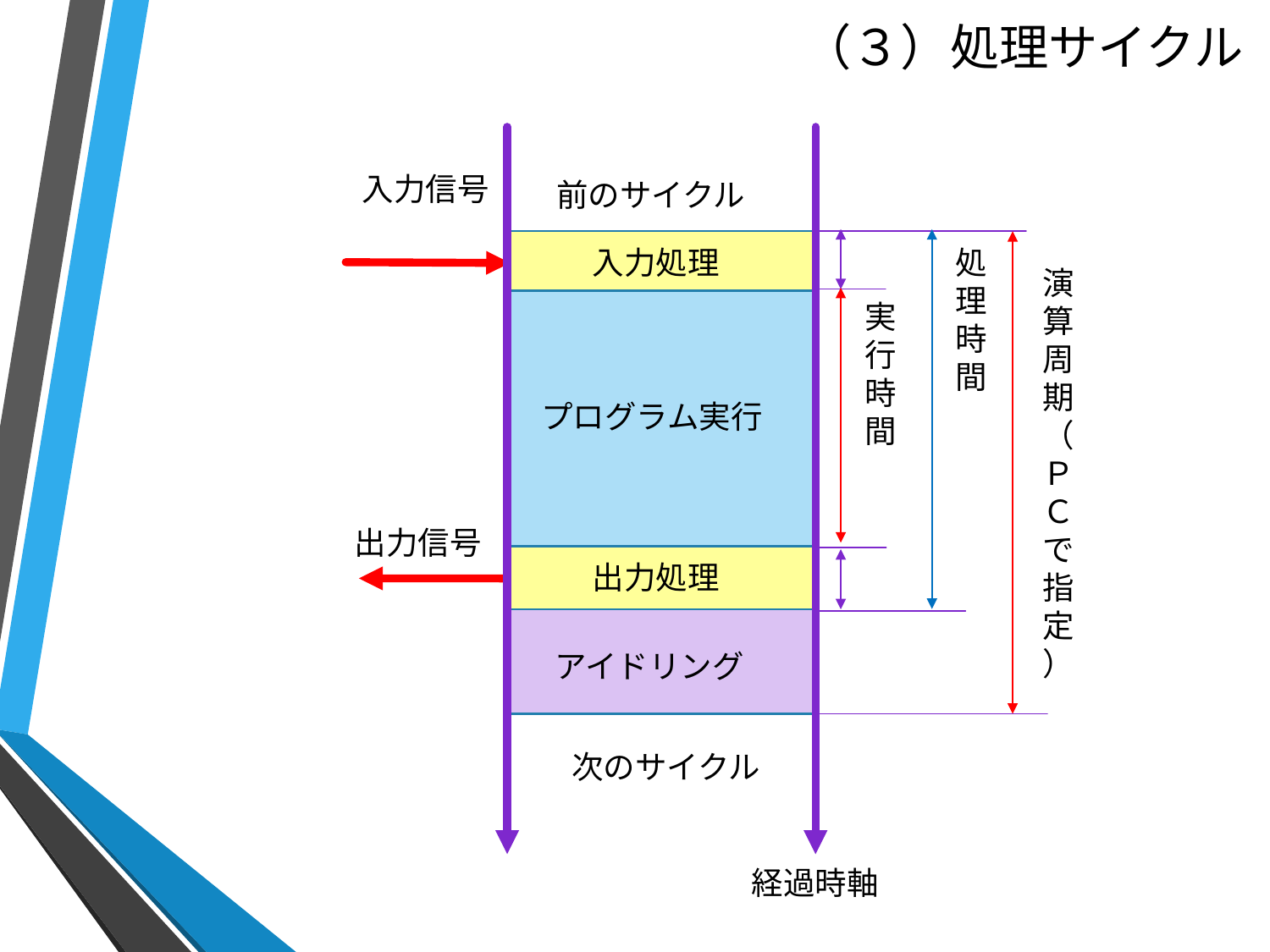

# （３）処理サイクル
入力信号
前のサイクル

入力処理
処理時間
演算周期（ＰＣで指定）
実行時間

プログラム実行
出力信号

出力処理

アイドリング
次のサイクル
経過時軸